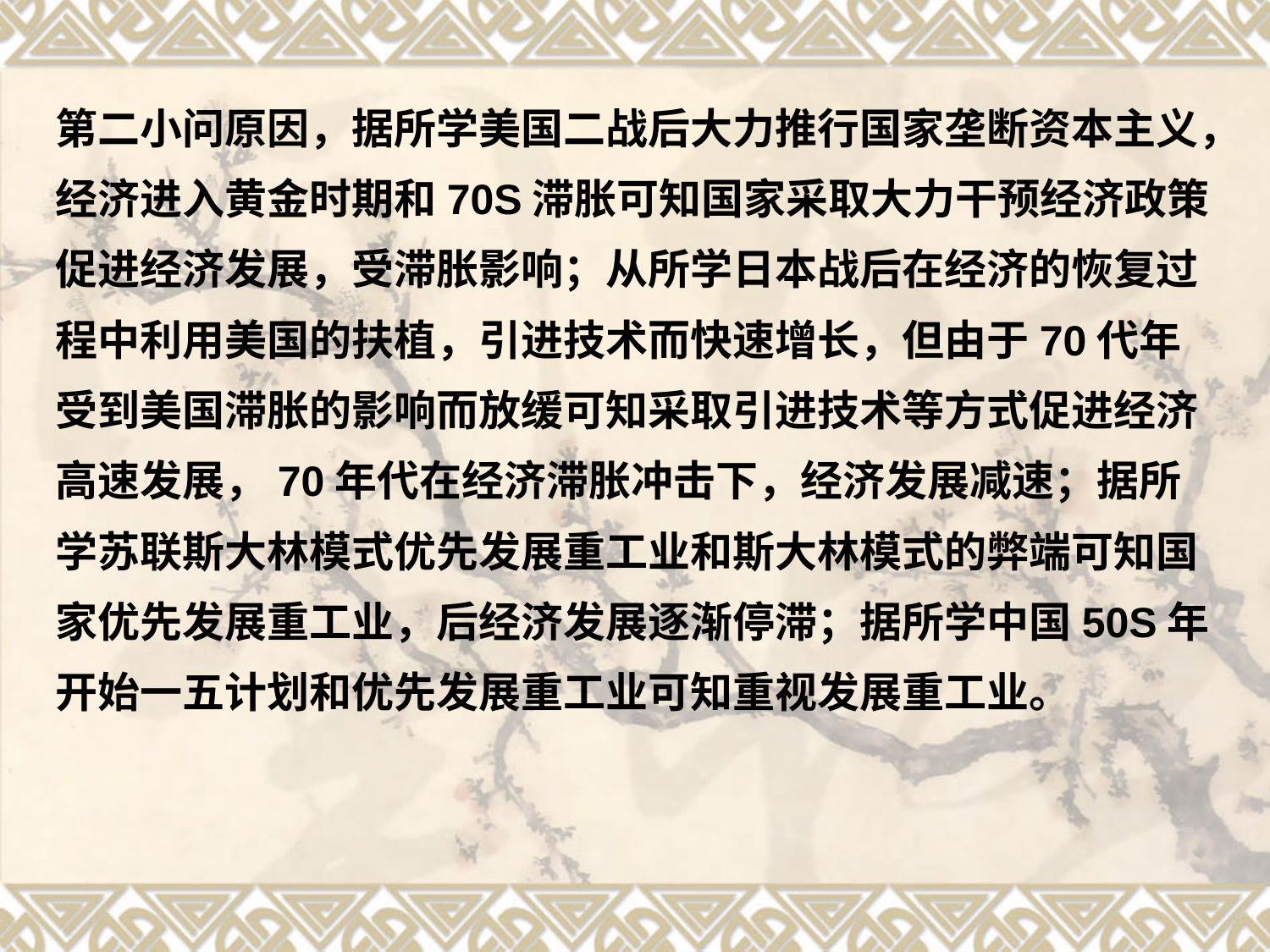

第二小问原因，据所学美国二战后大力推行国家垄断资本主义，经济进入黄金时期和70S滞胀可知国家采取大力干预经济政策促进经济发展，受滞胀影响；从所学日本战后在经济的恢复过程中利用美国的扶植，引进技术而快速增长，但由于70代年受到美国滞胀的影响而放缓可知采取引进技术等方式促进经济高速发展，70年代在经济滞胀冲击下，经济发展减速；据所学苏联斯大林模式优先发展重工业和斯大林模式的弊端可知国家优先发展重工业，后经济发展逐渐停滞；据所学中国50S年开始一五计划和优先发展重工业可知重视发展重工业。